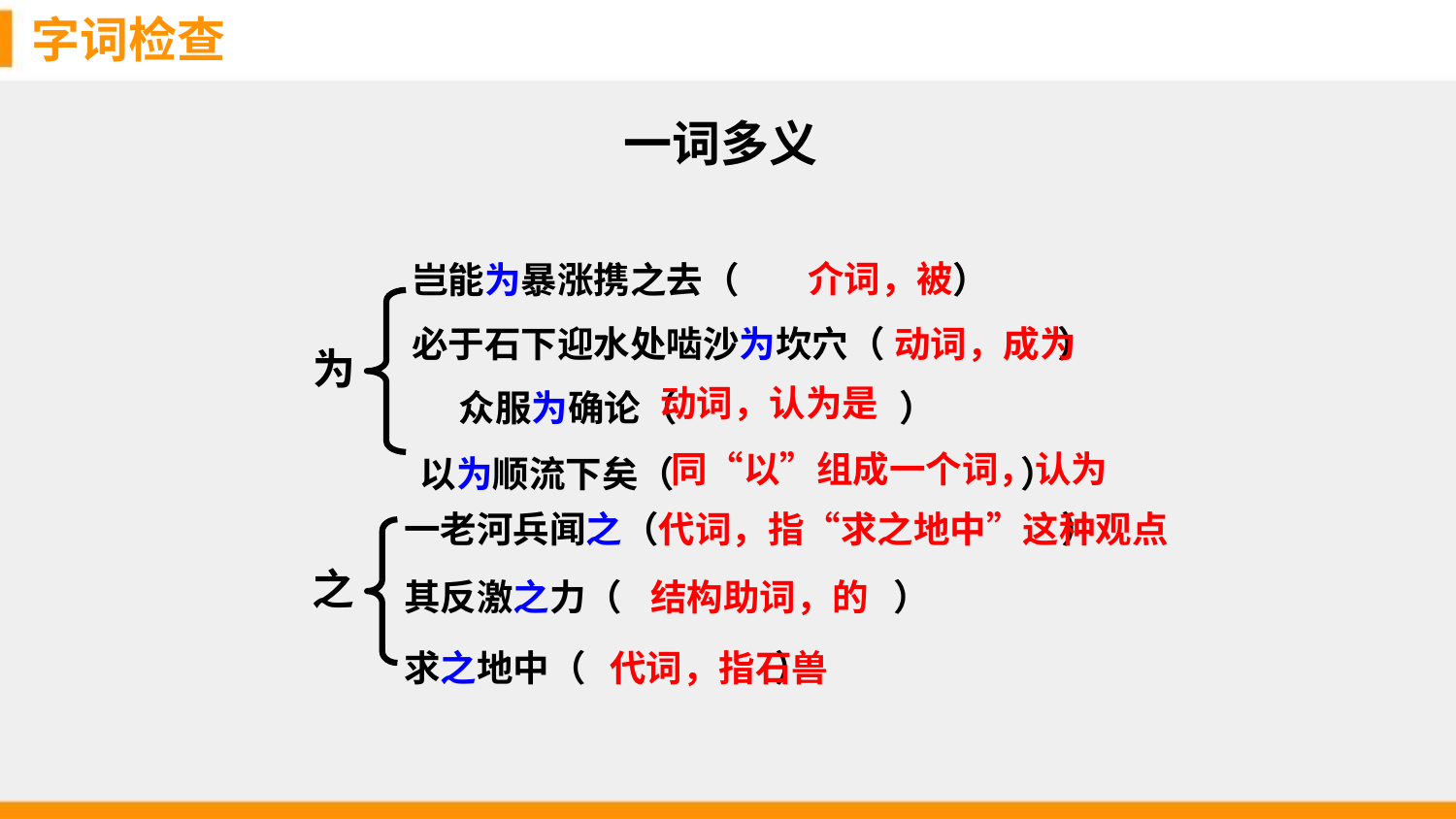

字词检查
一词多义
介词，被
岂能为暴涨携之去（                          ）

必于石下迎水处啮沙为坎穴（                     ）
动词，成为
为
众服为确论（                           ）
动词，认为是
以为顺流下矣（                                          ）
同“以”组成一个词，认为
一老河兵闻之（                                                 ）
代词，指“求之地中”这种观点

之
其反激之力（                                 ）
结构助词，的
求之地中（                       ）
代词，指石兽